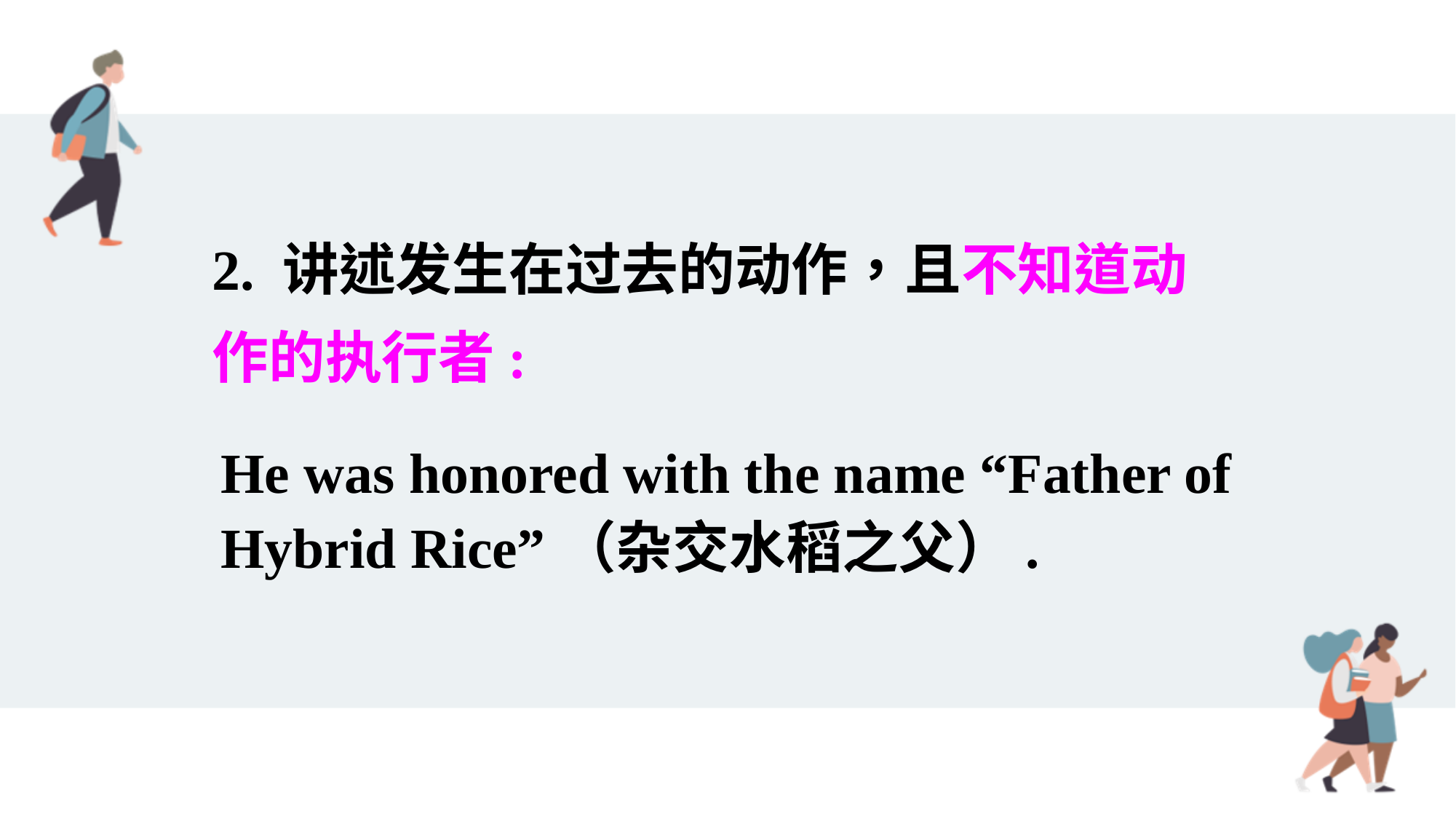

2. 讲述发生在过去的动作，且不知道动作的执行者:
He was honored with the name “Father of Hybrid Rice”（杂交水稻之父）.